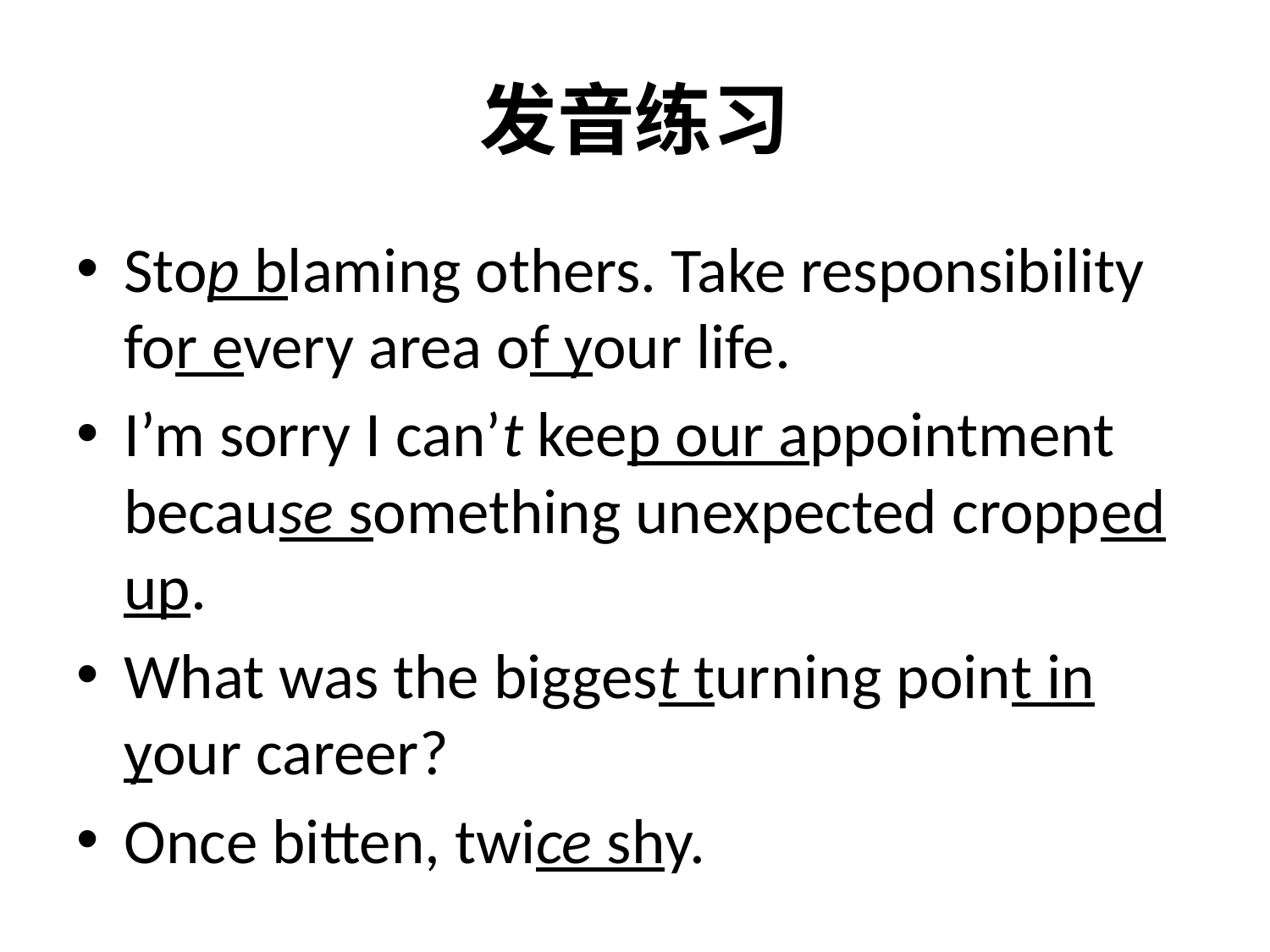

# 发音练习
Stop blaming others. Take responsibility for every area of your life.
I’m sorry I can’t keep our appointment because something unexpected cropped up.
What was the biggest turning point in your career?
Once bitten, twice shy.